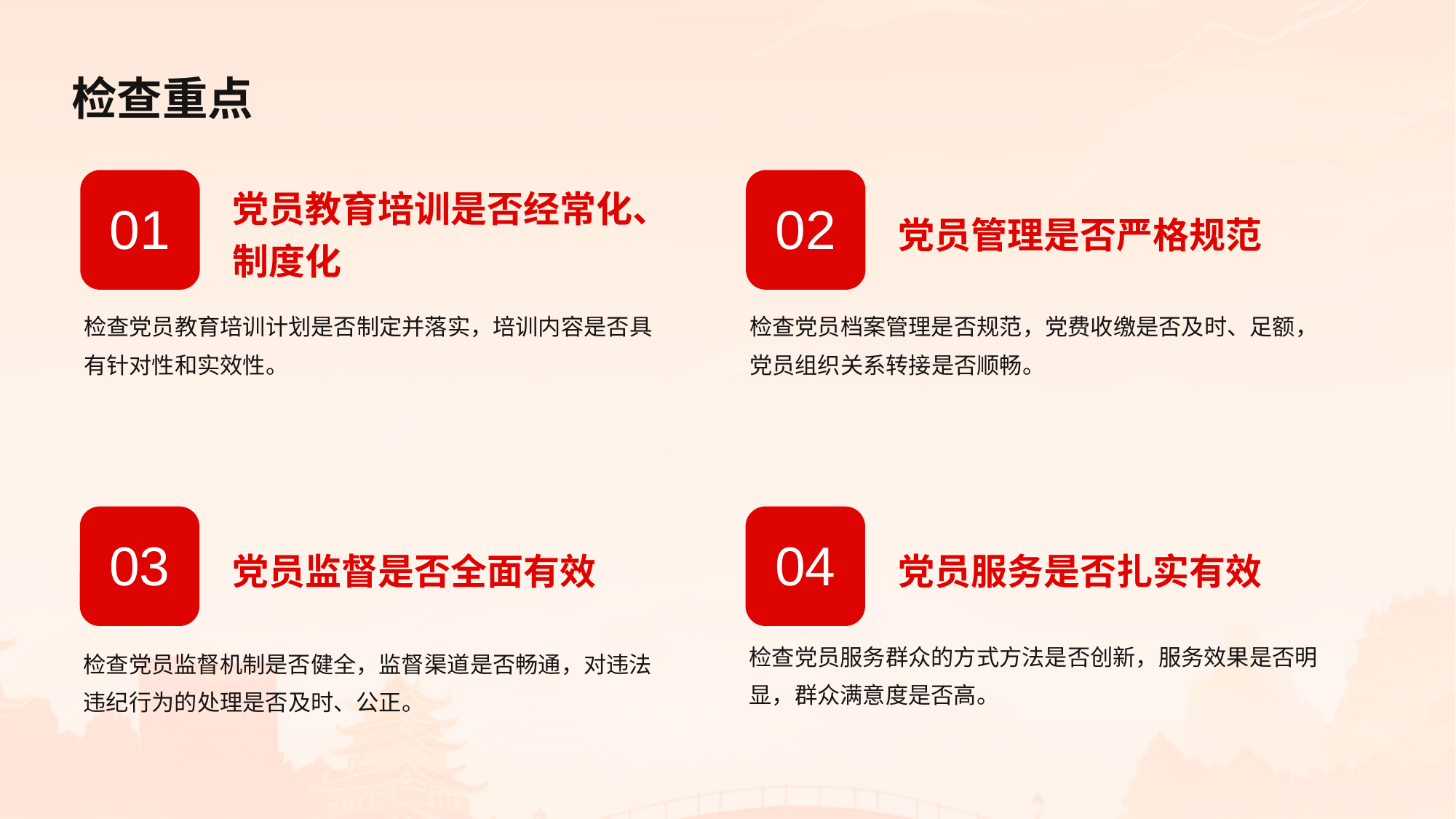

检查重点

党员教育培训是否经常化、制度化

党员管理是否严格规范
01
02
检查党员教育培训计划是否制定并落实，培训内容是否具有针对性和实效性。
检查党员档案管理是否规范，党费收缴是否及时、足额，党员组织关系转接是否顺畅。

党员监督是否全面有效

党员服务是否扎实有效
03
04
检查党员服务群众的方式方法是否创新，服务效果是否明显，群众满意度是否高。
检查党员监督机制是否健全，监督渠道是否畅通，对违法违纪行为的处理是否及时、公正。